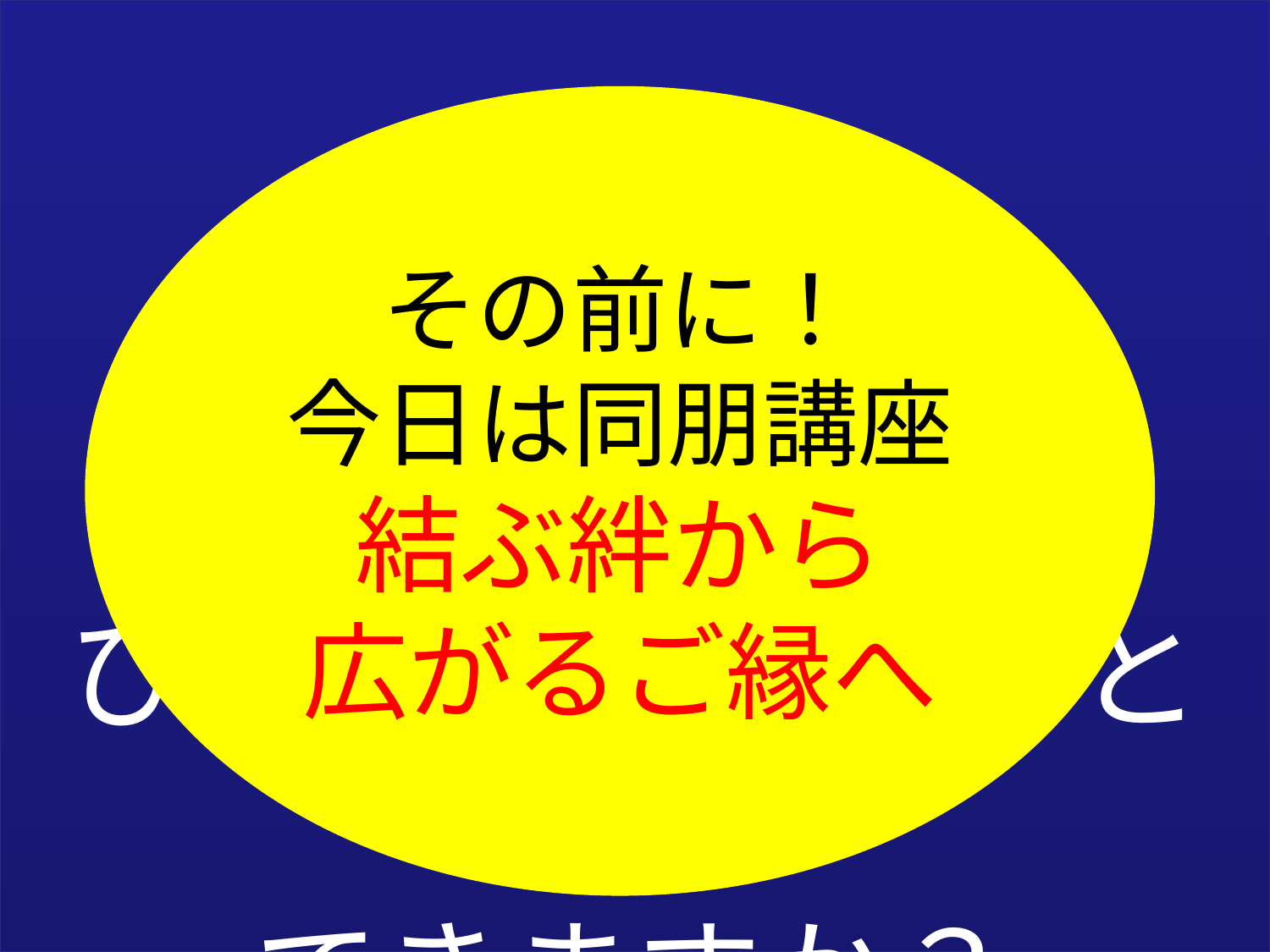

その前に！
今日は同朋講座
結ぶ絆から
広がるご縁へ
では
防災とは
何だろう？
ひと言で答えることは
できますか？